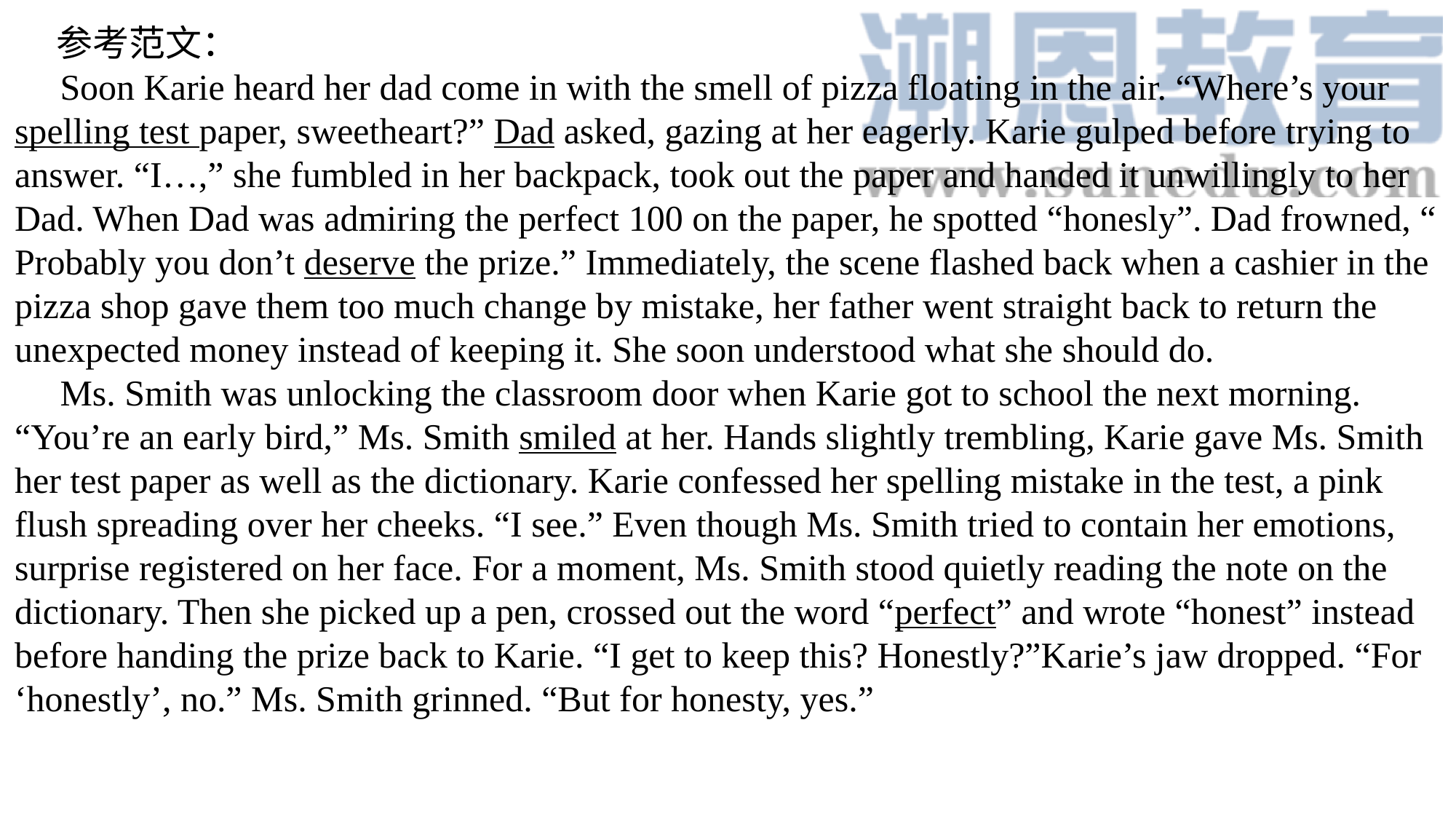

参考范文：
     Soon Karie heard her dad come in with the smell of pizza floating in the air. “Where’s your spelling test paper, sweetheart?” Dad asked, gazing at her eagerly. Karie gulped before trying to answer. “I…,” she fumbled in her backpack, took out the paper and handed it unwillingly to her Dad. When Dad was admiring the perfect 100 on the paper, he spotted “honesly”. Dad frowned, “ Probably you don’t deserve the prize.” Immediately, the scene flashed back when a cashier in the pizza shop gave them too much change by mistake, her father went straight back to return the unexpected money instead of keeping it. She soon understood what she should do.
     Ms. Smith was unlocking the classroom door when Karie got to school the next morning. “You’re an early bird,” Ms. Smith smiled at her. Hands slightly trembling, Karie gave Ms. Smith her test paper as well as the dictionary. Karie confessed her spelling mistake in the test, a pink flush spreading over her cheeks. “I see.” Even though Ms. Smith tried to contain her emotions, surprise registered on her face. For a moment, Ms. Smith stood quietly reading the note on the dictionary. Then she picked up a pen, crossed out the word “perfect” and wrote “honest” instead before handing the prize back to Karie. “I get to keep this? Honestly?”Karie’s jaw dropped. “For ‘honestly’, no.” Ms. Smith grinned. “But for honesty, yes.”